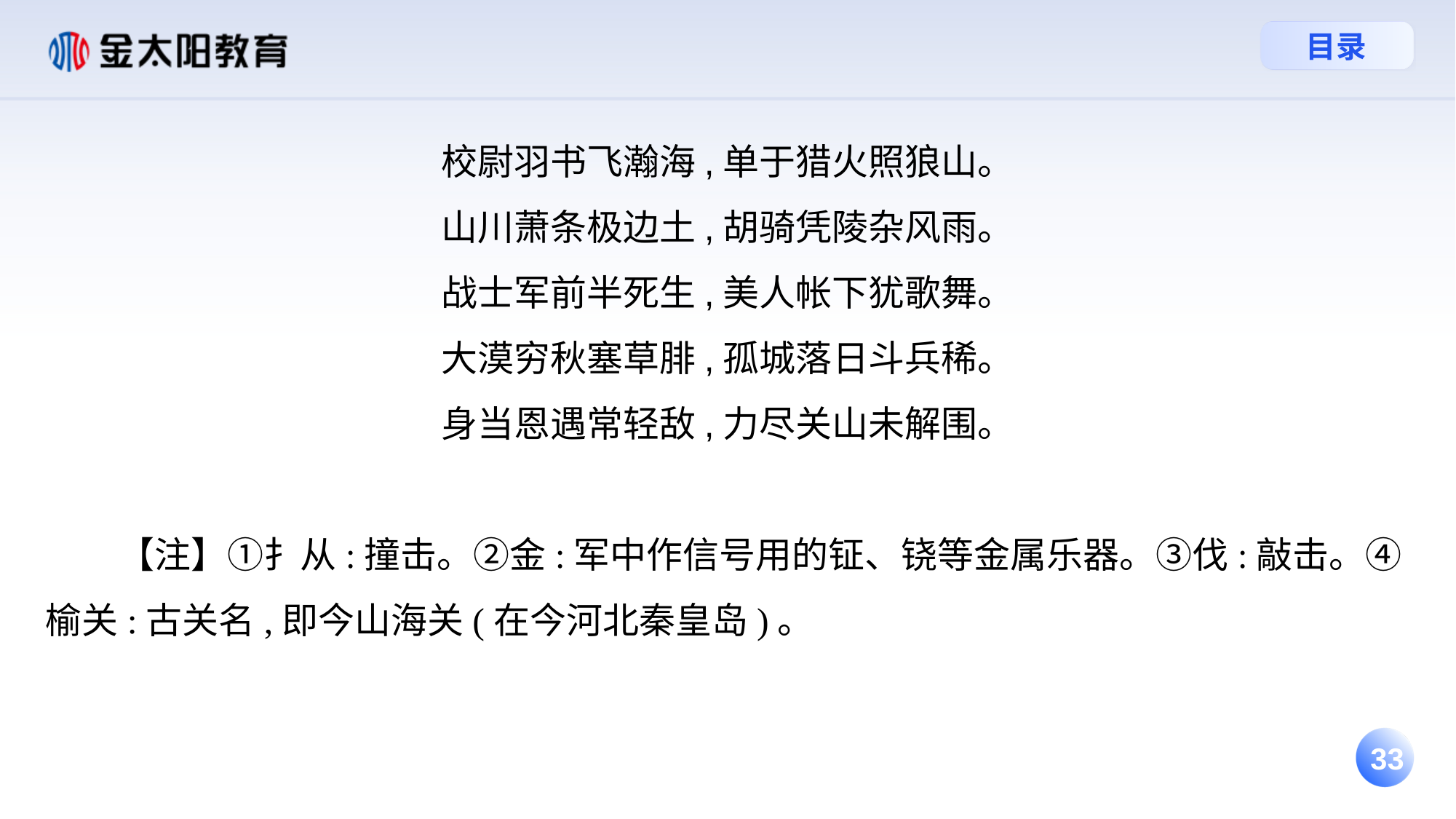

校尉羽书飞瀚海,单于猎火照狼山。
山川萧条极边土,胡骑凭陵杂风雨。
战士军前半死生,美人帐下犹歌舞。
大漠穷秋塞草腓,孤城落日斗兵稀。
身当恩遇常轻敌,力尽关山未解围。

　　【注】①扌从:撞击。②金:军中作信号用的钲、铙等金属乐器。③伐:敲击。④榆关:古关名,即今山海关(在今河北秦皇岛)。